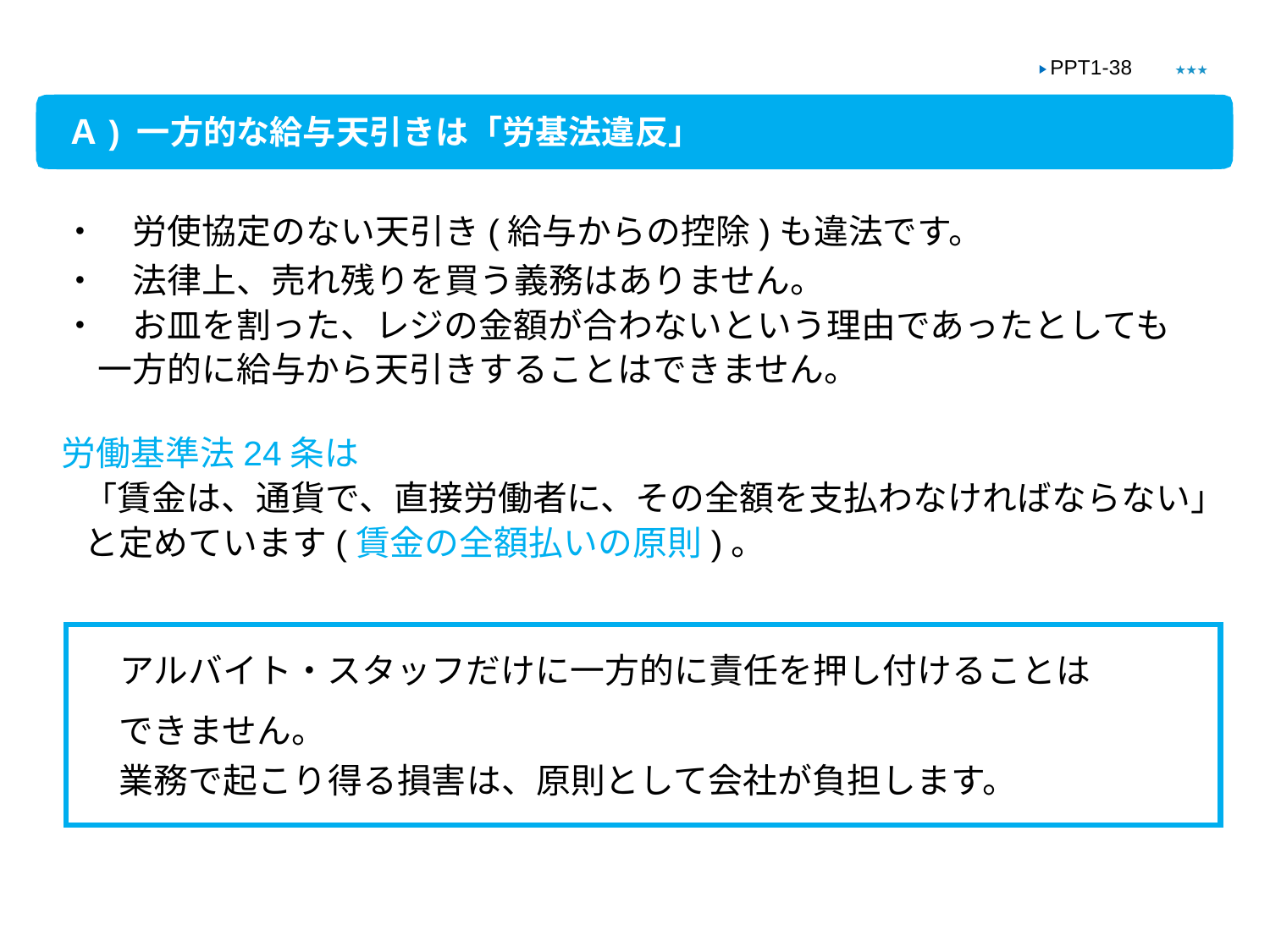

★★★
▶ PPT1-38

Ａ) 一方的な給与天引きは「労基法違反」
・　労使協定のない天引き(給与からの控除)も違法です。
・　法律上、売れ残りを買う義務はありません。
・　お皿を割った、レジの金額が合わないという理由であったとしても
　一方的に給与から天引きすることはできません。

労働基準法24条は
「賃金は、通貨で、直接労働者に、その全額を支払わなければならない」
と定めています(賃金の全額払いの原則)。

　　アルバイト・スタッフだけに一方的に責任を押し付けることは
　　できません。
　　業務で起こり得る損害は、原則として会社が負担します。